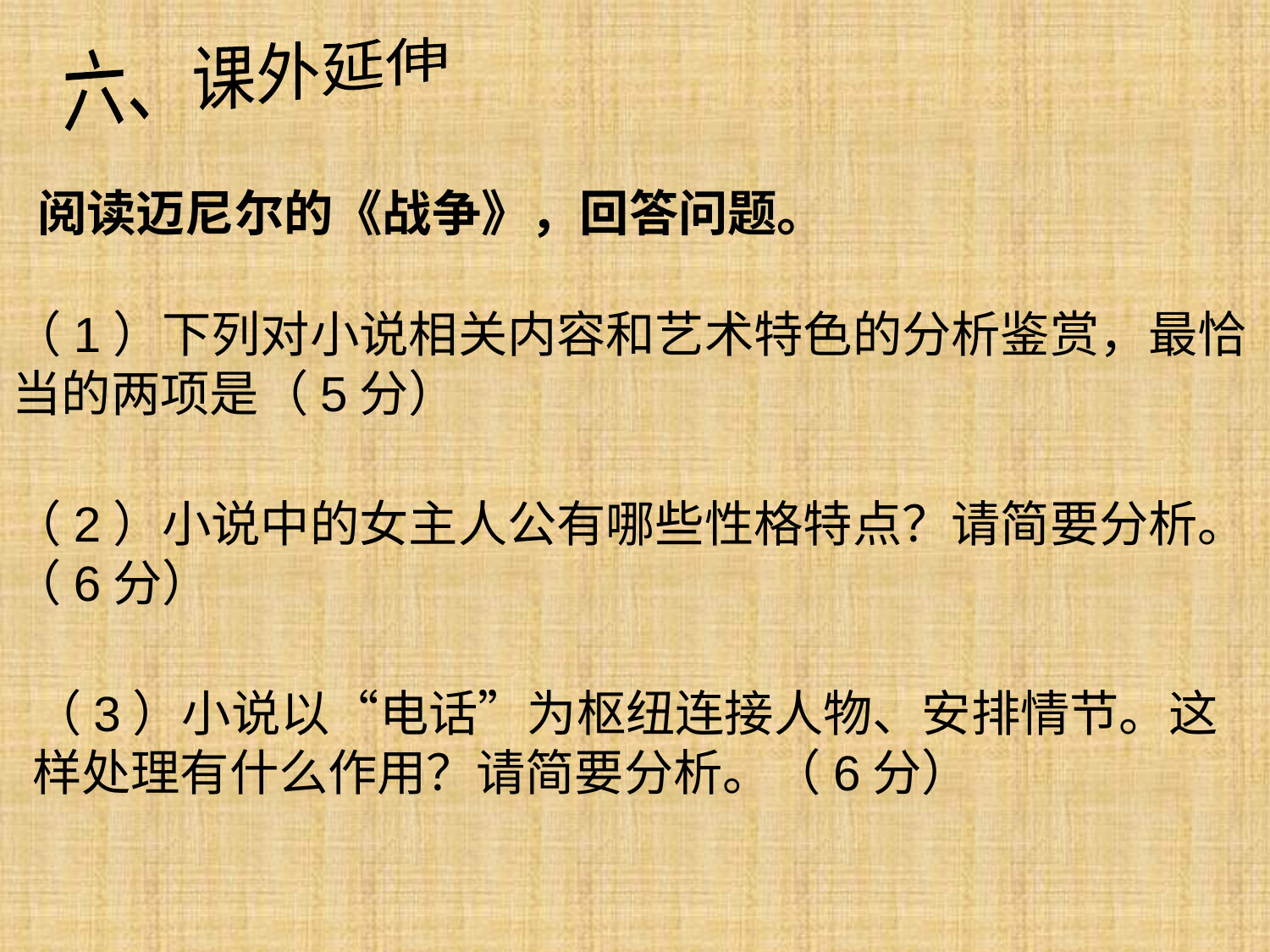

六、课外延伸
阅读迈尼尔的《战争》，回答问题。

（1）下列对小说相关内容和艺术特色的分析鉴赏，最恰当的两项是（5分）
（2）小说中的女主人公有哪些性格特点？请简要分析。（6分）
（3）小说以“电话”为枢纽连接人物、安排情节。这样处理有什么作用？请简要分析。（6分）